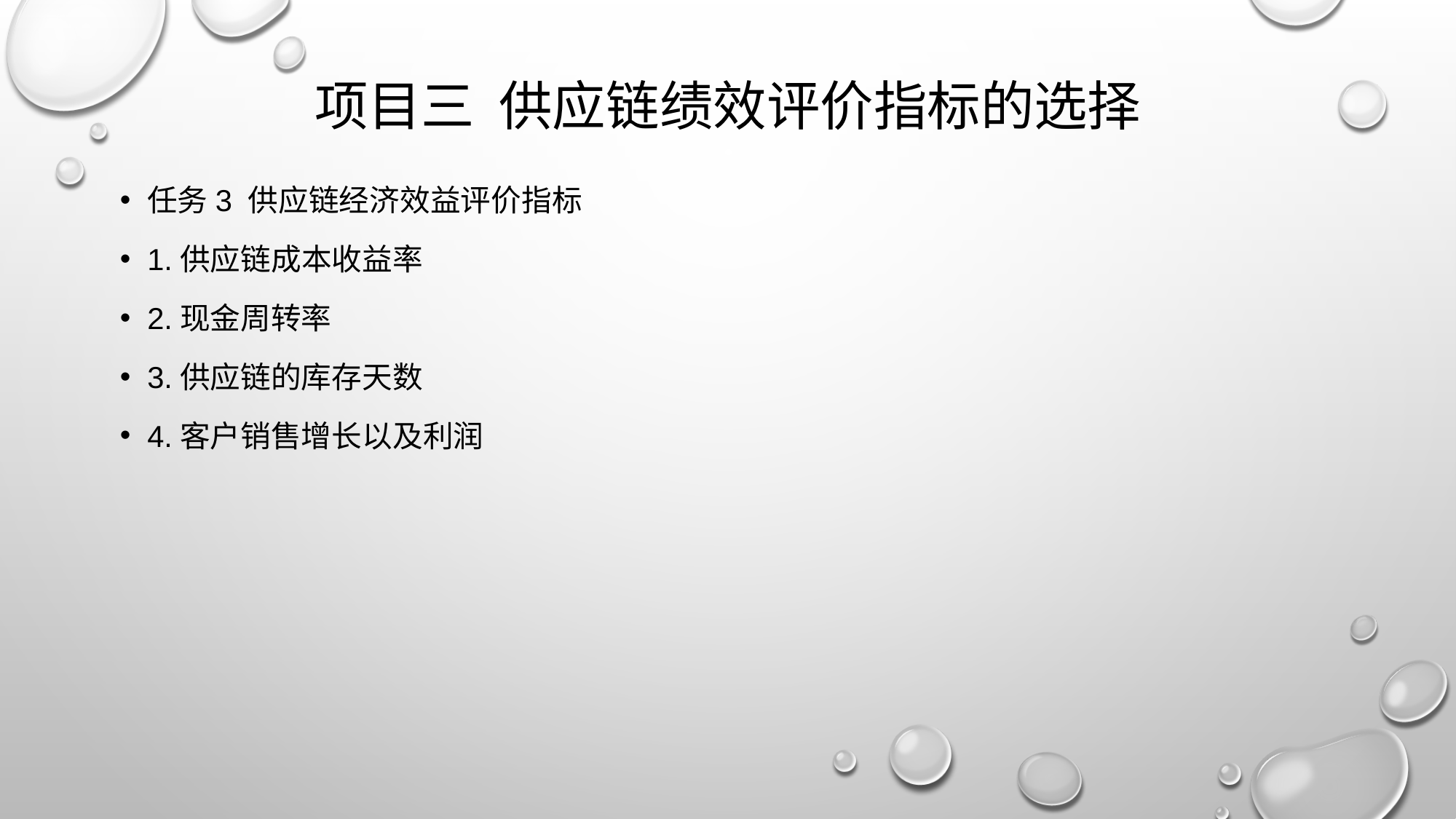

# 项目三  供应链绩效评价指标的选择
任务3 供应链经济效益评价指标
1.供应链成本收益率
2.现金周转率
3.供应链的库存天数
4.客户销售增长以及利润